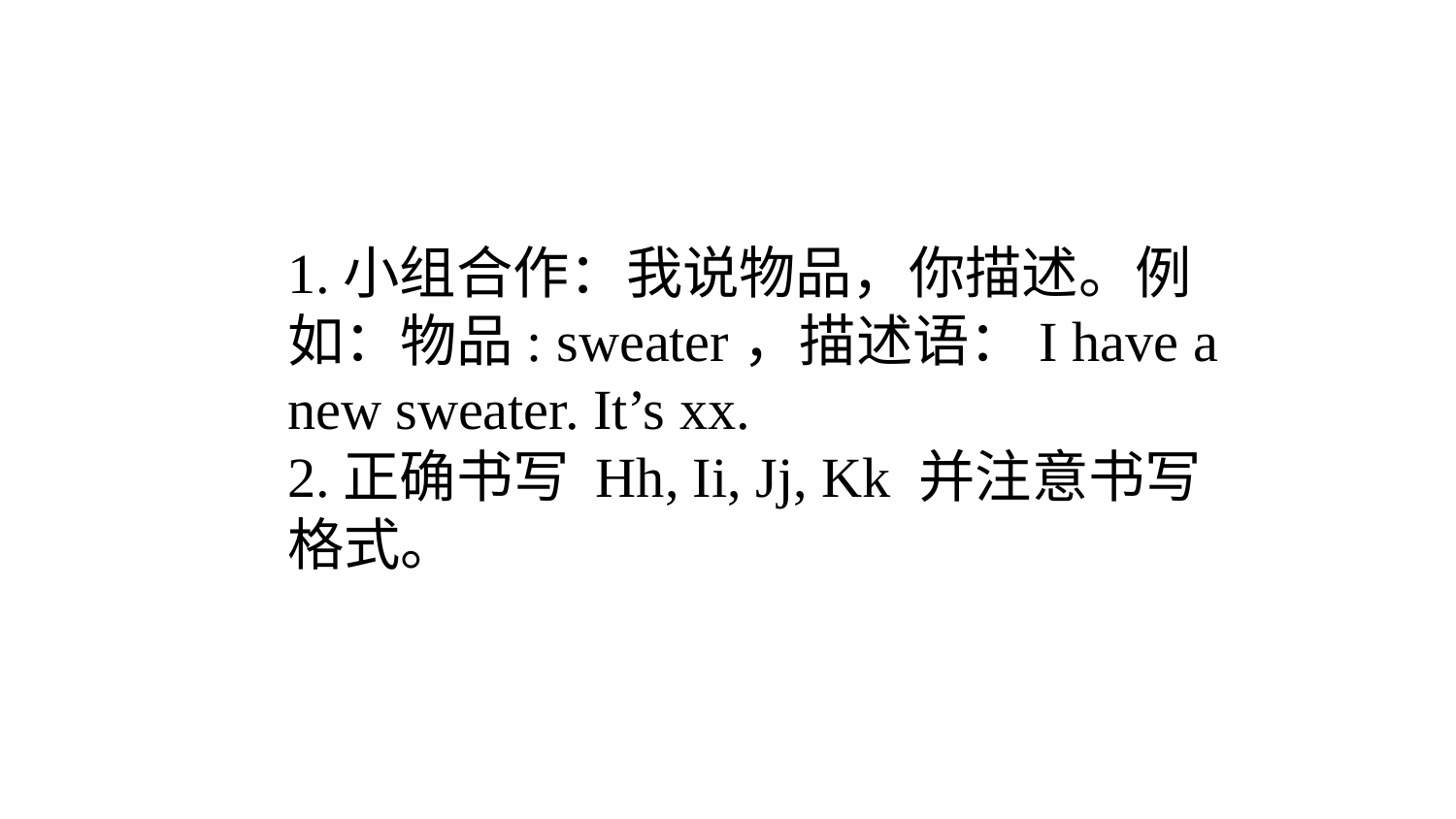

1.小组合作：我说物品，你描述。例如：物品: sweater，描述语：I have a new sweater. It’s xx.
2.正确书写 Hh, Ii, Jj, Kk 并注意书写格式。